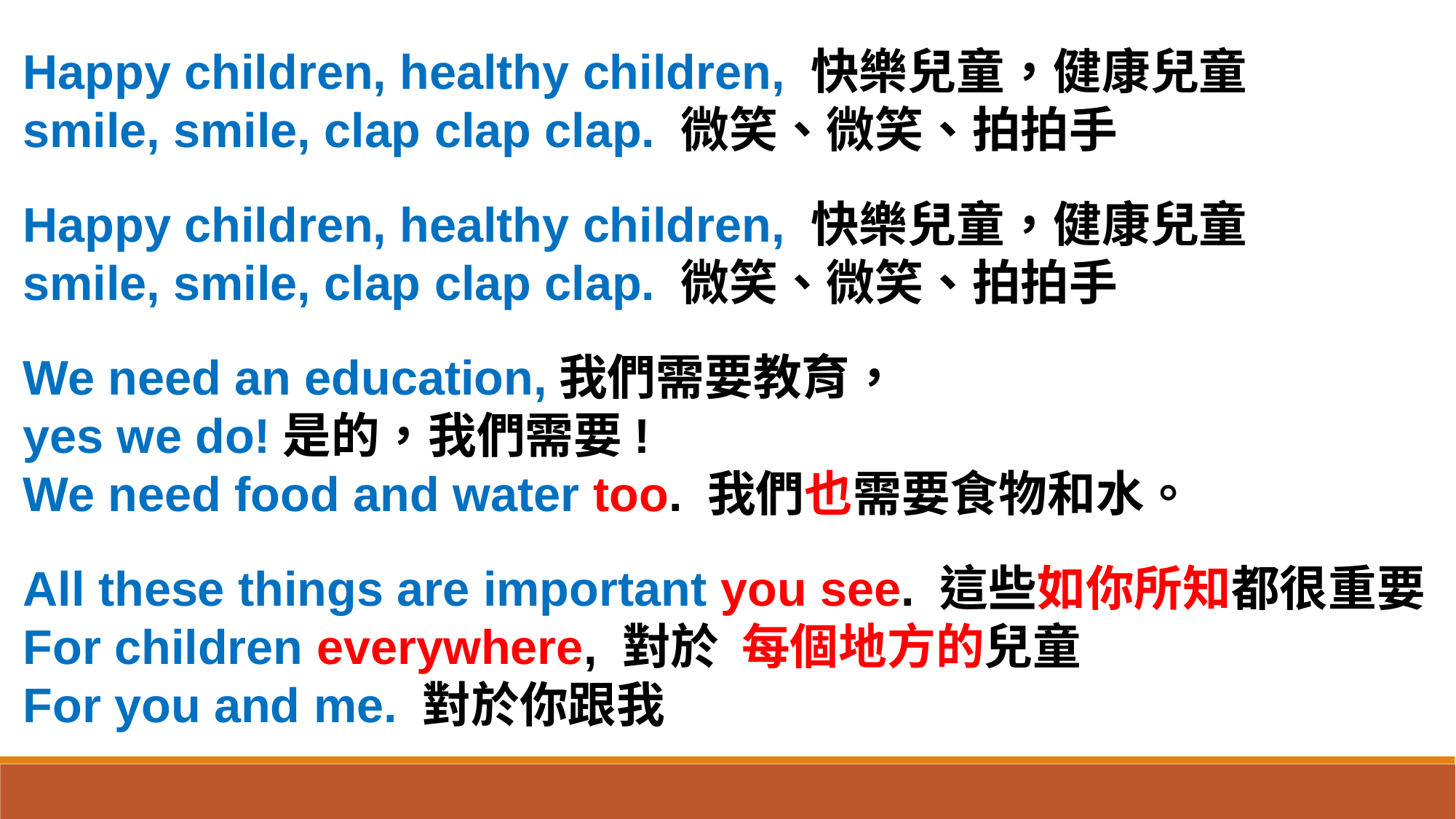

Happy children, healthy children, 快樂兒童，健康兒童
smile, smile, clap clap clap. 微笑、微笑、拍拍手

Happy children, healthy children, 快樂兒童，健康兒童
smile, smile, clap clap clap. 微笑、微笑、拍拍手

We need an education,我們需要教育，
yes we do!是的，我們需要!
We need food and water too. 我們也需要食物和水。

All these things are important you see. 這些如你所知都很重要
For children everywhere, 對於  每個地方的兒童
For you and me. 對於你跟我